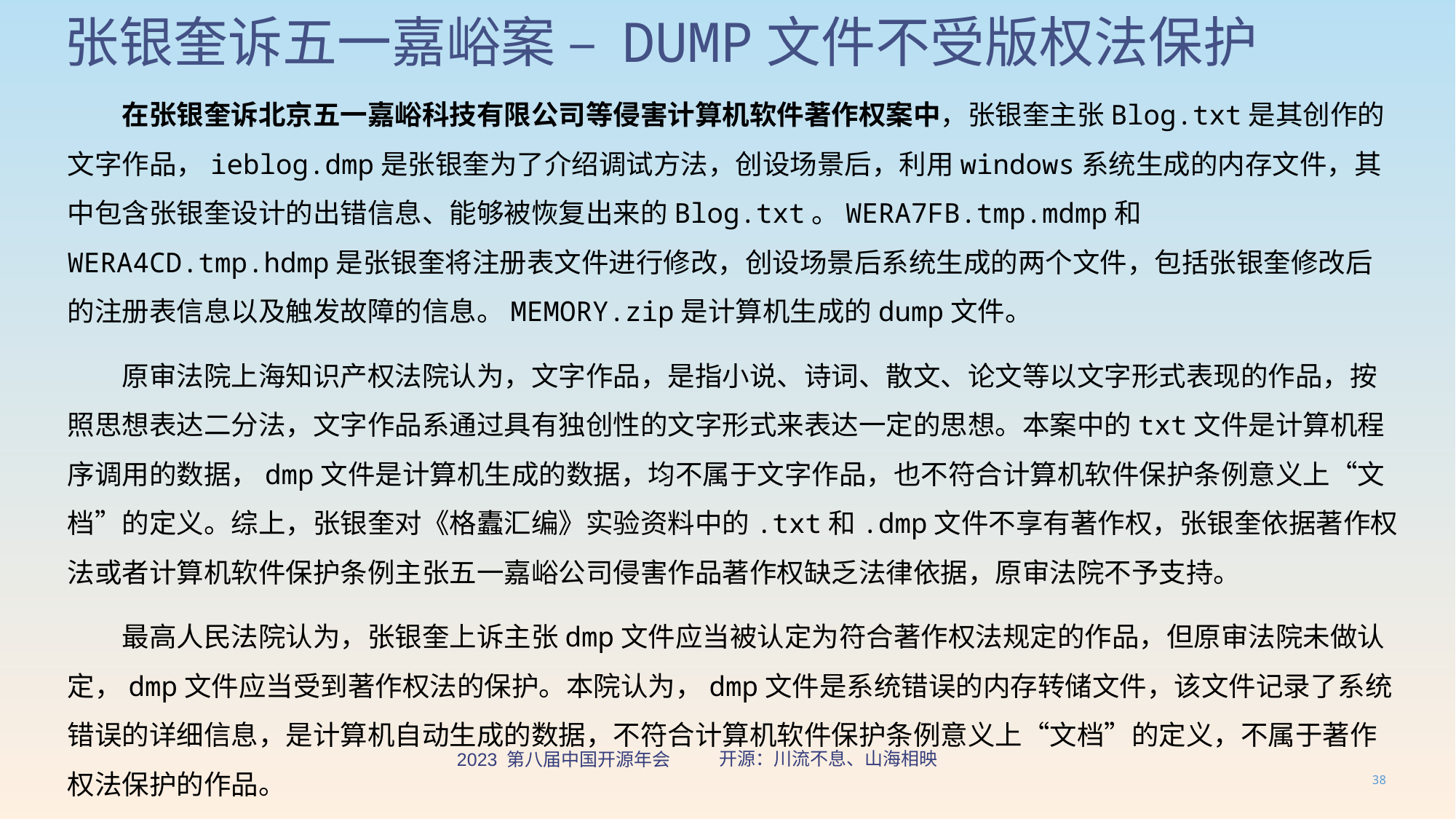

# 张银奎诉五一嘉峪案 – DUMP文件不受版权法保护
在张银奎诉北京五一嘉峪科技有限公司等侵害计算机软件著作权案中，张银奎主张Blog.txt是其创作的文字作品，ieblog.dmp是张银奎为了介绍调试方法，创设场景后，利用windows系统生成的内存文件，其中包含张银奎设计的出错信息、能够被恢复出来的Blog.txt。WERA7FB.tmp.mdmp和WERA4CD.tmp.hdmp是张银奎将注册表文件进行修改，创设场景后系统生成的两个文件，包括张银奎修改后的注册表信息以及触发故障的信息。MEMORY.zip是计算机生成的dump文件。
原审法院上海知识产权法院认为，文字作品，是指小说、诗词、散文、论文等以文字形式表现的作品，按照思想表达二分法，文字作品系通过具有独创性的文字形式来表达一定的思想。本案中的txt文件是计算机程序调用的数据，dmp文件是计算机生成的数据，均不属于文字作品，也不符合计算机软件保护条例意义上“文档”的定义。综上，张银奎对《格蠹汇编》实验资料中的.txt和.dmp文件不享有著作权，张银奎依据著作权法或者计算机软件保护条例主张五一嘉峪公司侵害作品著作权缺乏法律依据，原审法院不予支持。
最高人民法院认为，张银奎上诉主张dmp文件应当被认定为符合著作权法规定的作品，但原审法院未做认定，dmp文件应当受到著作权法的保护。本院认为，dmp文件是系统错误的内存转储文件，该文件记录了系统错误的详细信息，是计算机自动生成的数据，不符合计算机软件保护条例意义上“文档”的定义，不属于著作权法保护的作品。
38